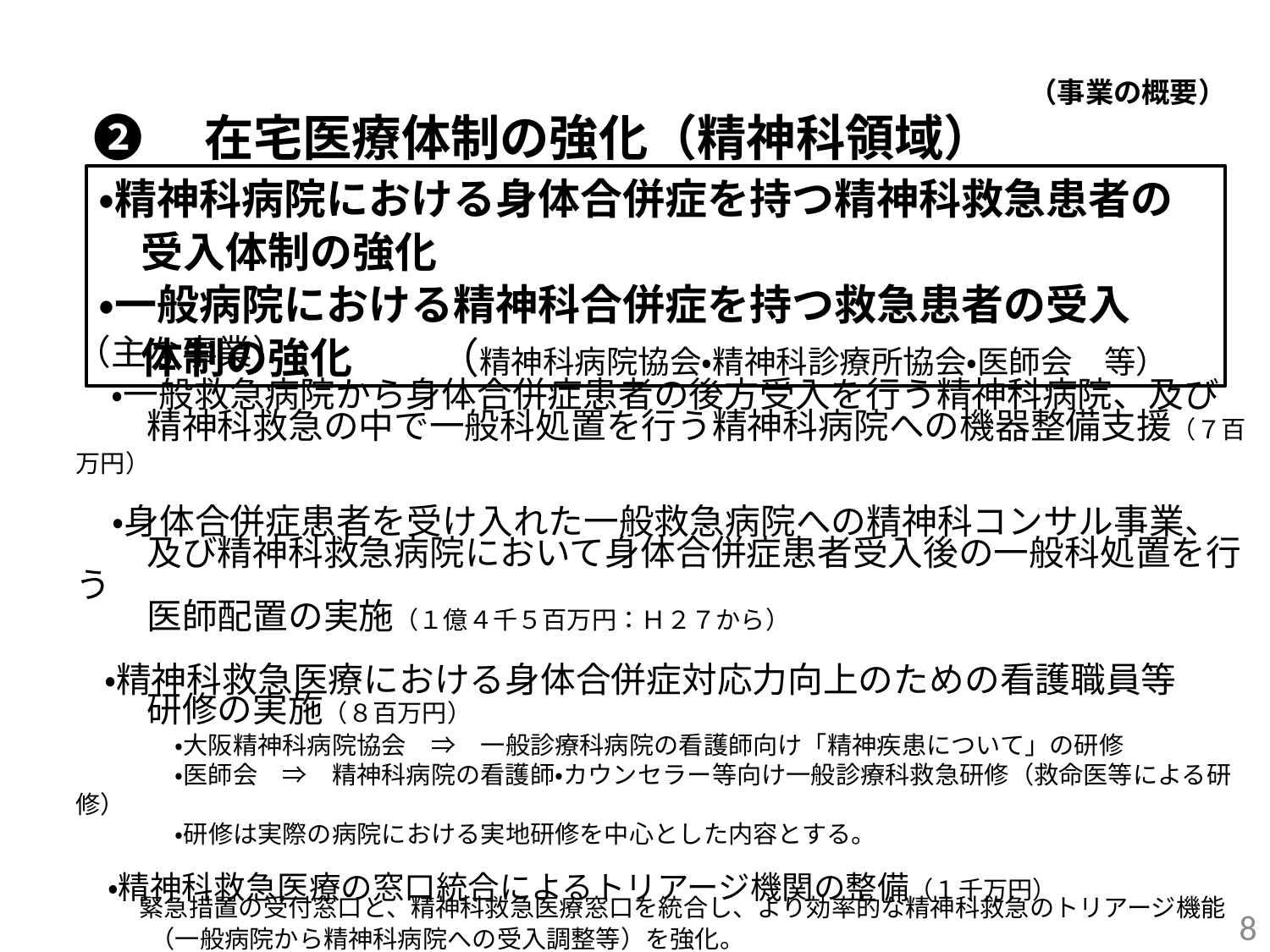

（事業の概要）
➋　在宅医療体制の強化（精神科領域）
・精神科病院における身体合併症を持つ精神科救急患者の
　受入体制の強化
・一般病院における精神科合併症を持つ救急患者の受入
　体制の強化　　（精神科病院協会・精神科診療所協会・医師会　等）

（主な事業）
　・一般救急病院から身体合併症患者の後方受入を行う精神科病院、及び
　　精神科救急の中で一般科処置を行う精神科病院への機器整備支援（７百万円）
 　・身体合併症患者を受け入れた一般救急病院への精神科コンサル事業、
　　及び精神科救急病院において身体合併症患者受入後の一般科処置を行う
　　医師配置の実施（１億４千５百万円：Ｈ２７から）
　　・精神科救急医療における身体合併症対応力向上のための看護職員等
　　研修の実施（８百万円）
　　　　・大阪精神科病院協会　⇒　一般診療科病院の看護師向け「精神疾患について」の研修
　　　　・医師会　⇒　精神科病院の看護師・カウンセラー等向け一般診療科救急研修（救命医等による研修）
　　　　・研修は実際の病院における実地研修を中心とした内容とする。
　・精神科救急医療の窓口統合によるトリアージ機関の整備（１千万円）
　　緊急措置の受付窓口と、精神科救急医療窓口を統合し、より効率的な精神科救急のトリアージ機能
　　　（一般病院から精神科病院への受入調整等）を強化。

8